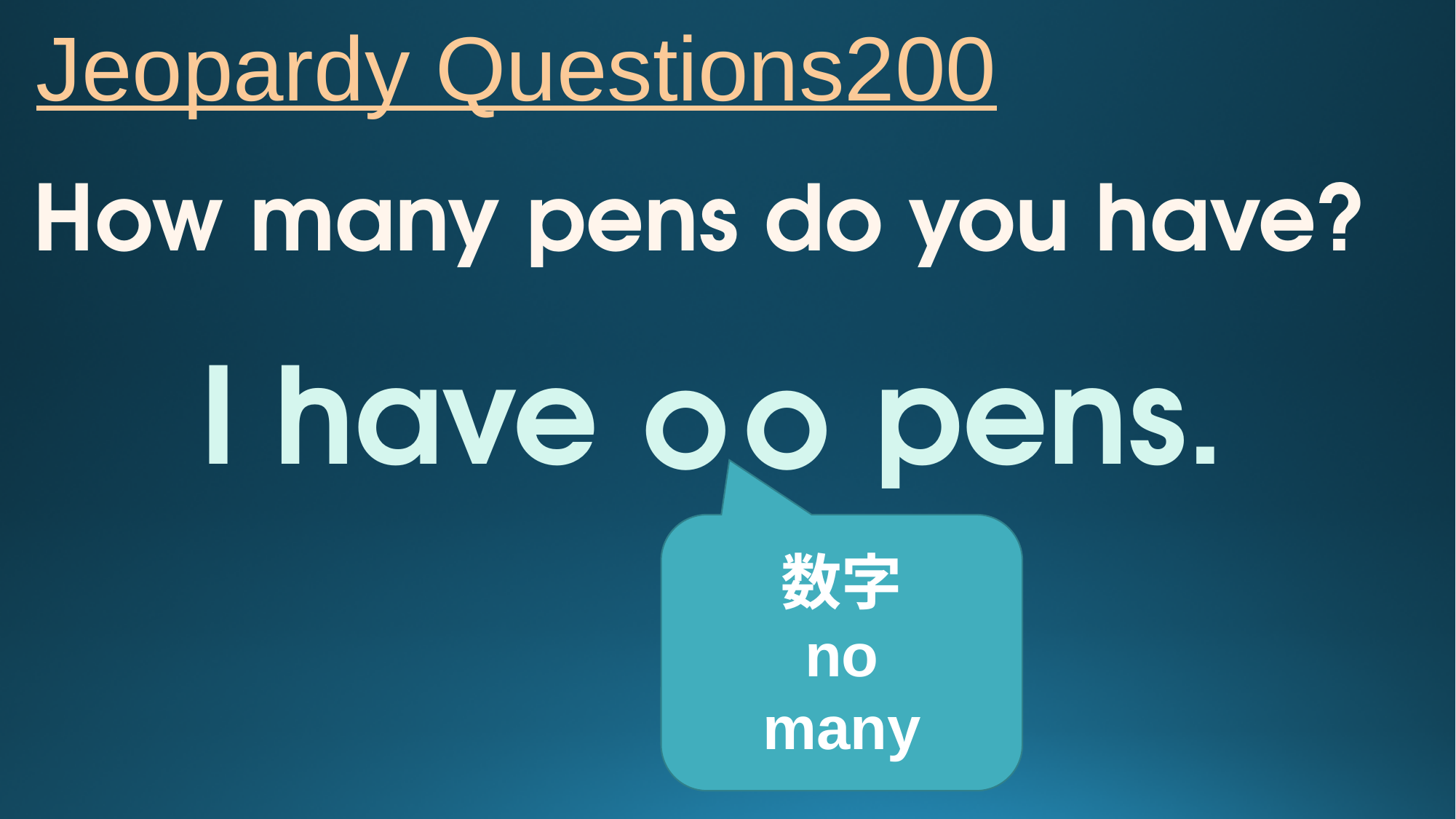

# Jeopardy Questions200
How many pens do you have?
I have ○○ pens.
数字
no
many